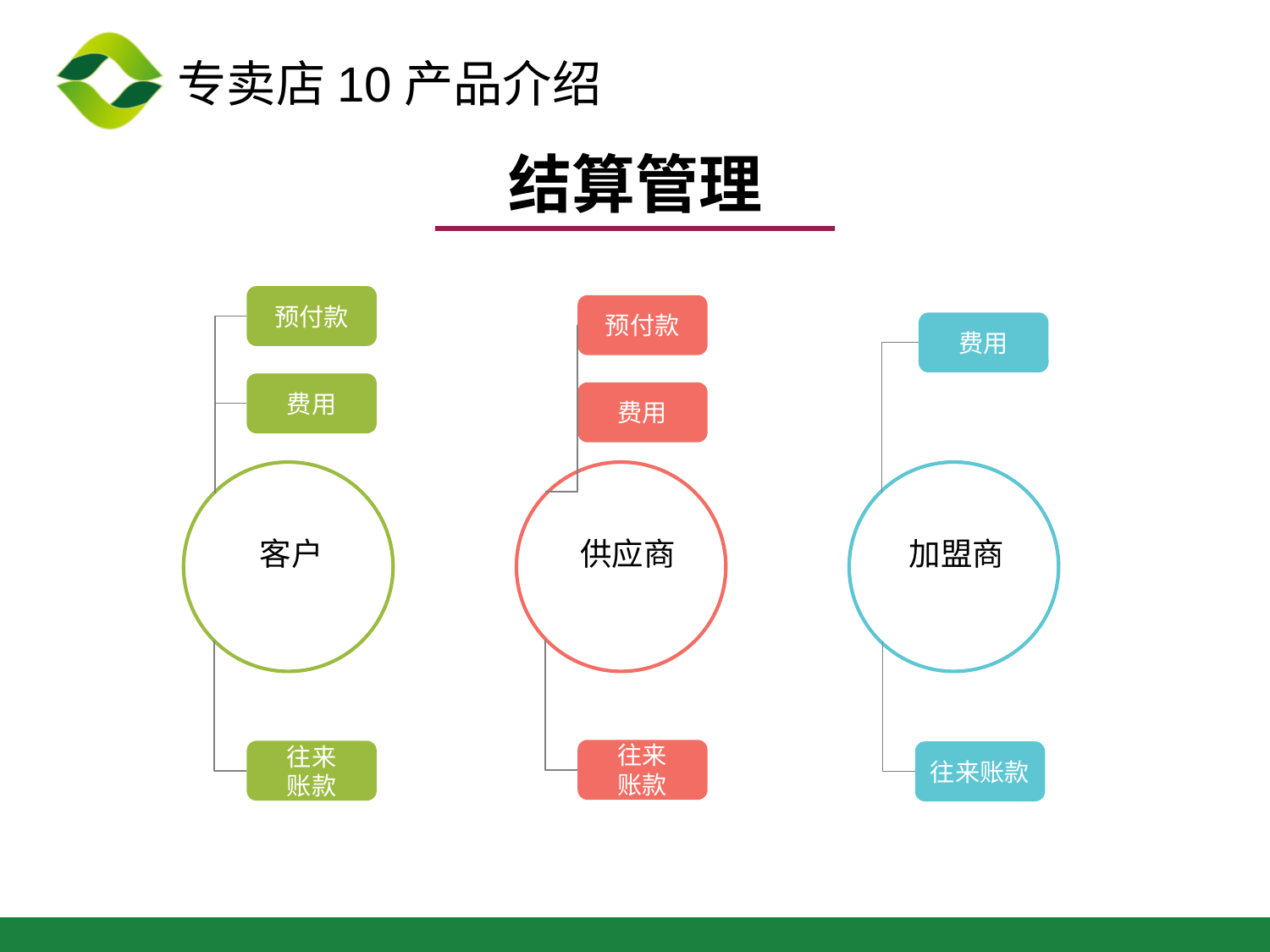

结算管理

预付款
预付款
费用
费用
费用

客户
供应商
加盟商
往来
账款
往来
账款
往来账款